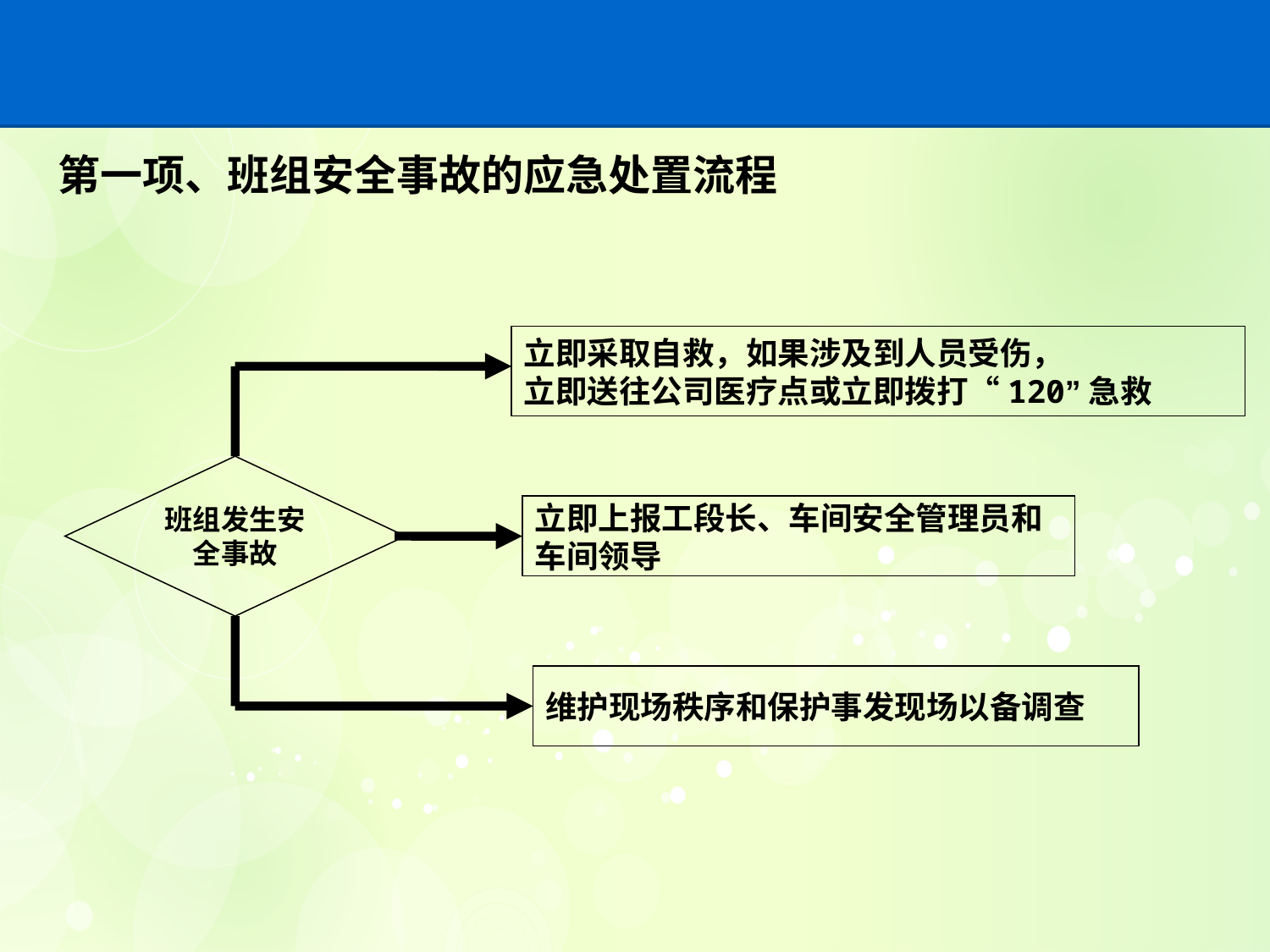

# 第一项、班组安全事故的应急处置流程
立即采取自救，如果涉及到人员受伤，
立即送往公司医疗点或立即拨打“120”急救

班组发生安全事故
立即上报工段长、车间安全管理员和车间领导

维护现场秩序和保护事发现场以备调查